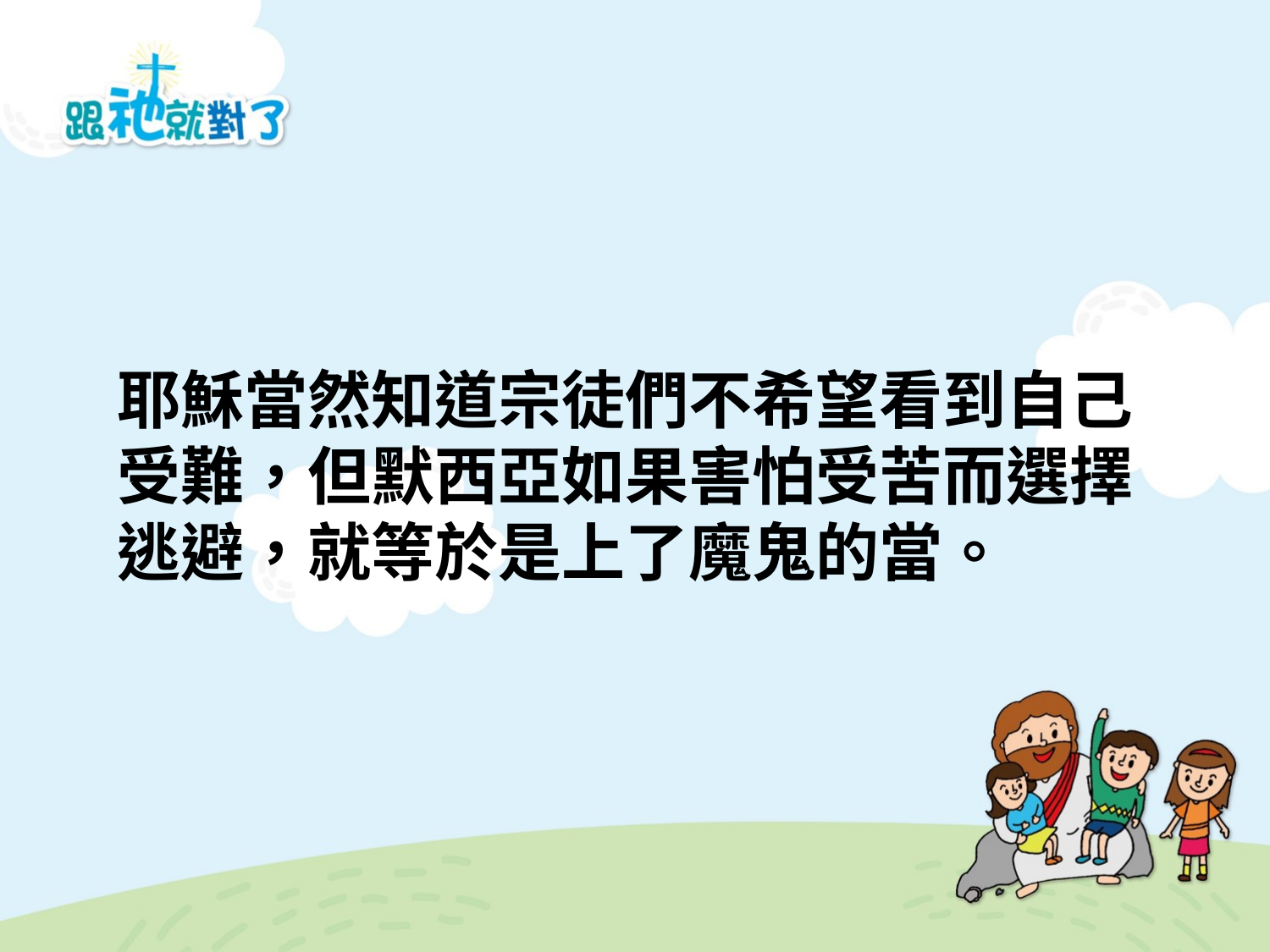

耶穌當然知道宗徒們不希望看到自己受難，但默西亞如果害怕受苦而選擇逃避，就等於是上了魔鬼的當。